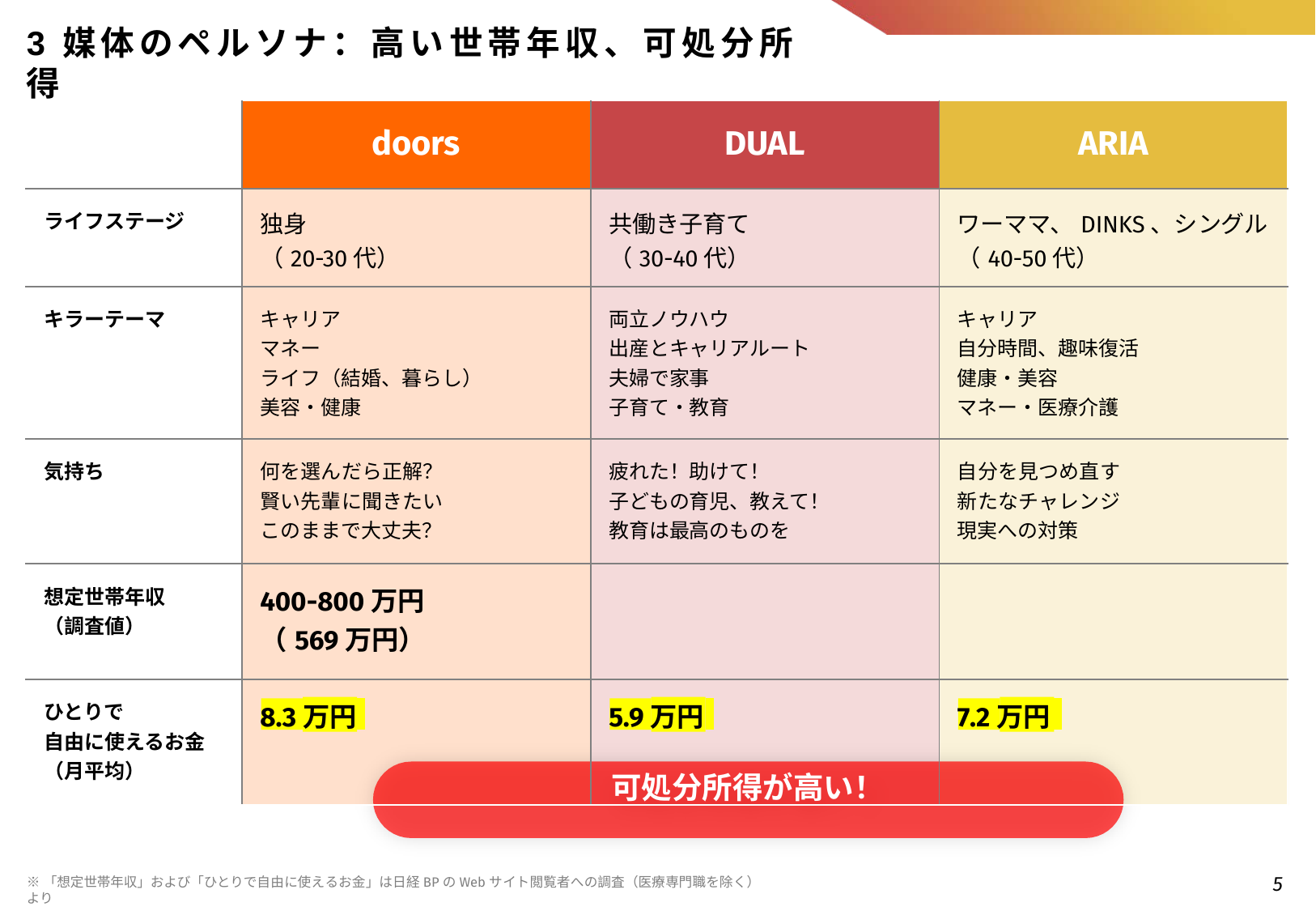

# 3 媒体のペルソナ：高い世帯年収、可処分所得
|  | doors | DUAL | ARIA |
| --- | --- | --- | --- |
| ライフステージ | 独身 （20-30代） | 共働き子育て （30-40代） | ワーママ、DINKS、シングル （40-50代） |
| キラーテーマ | キャリア マネー ライフ（結婚、暮らし） 美容・健康 | 両立ノウハウ 出産とキャリアルート 夫婦で家事 子育て・教育 | キャリア 自分時間、趣味復活 健康・美容 マネー・医療介護 |
| 気持ち | 何を選んだら正解？ 賢い先輩に聞きたい このままで大丈夫？ | 疲れた！助けて！ 子どもの育児、教えて！ 教育は最高のものを | 自分を見つめ直す 新たなチャレンジ 現実への対策 |
| 想定世帯年収 （調査値） | 400-800万円 （569万円） |  |  |
| ひとりで 自由に使えるお金 （月平均） | 8.3万円 | 5.9万円 可処分所得が高い！ | 7.2万円 |

| 1000-1200 |  |  | 万円 |  |
| --- | --- | --- | --- | --- |
| （ | 1072 | 万円） |  |  |
| 1000-1500 |  |  | 万円 |  |
| --- | --- | --- | --- | --- |
| （ | 1076 | 万円） |  |  |

5
※「想定世帯年収」および「ひとりで自由に使えるお金」は日経BPのWebサイト閲覧者への調査（医療専門職を除く）より